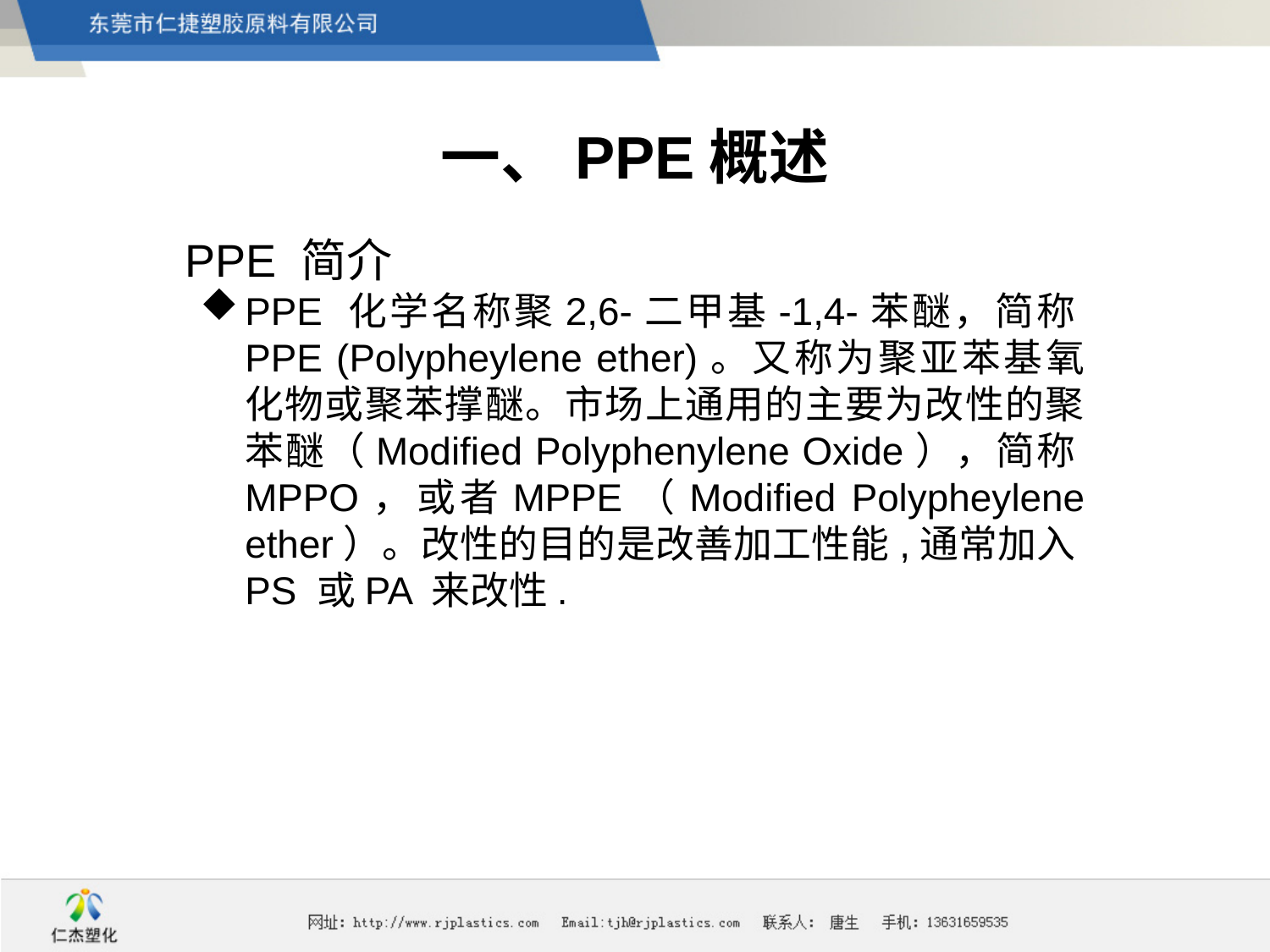

一、PPE概述
PPE 简介
PPE 化学名称聚2,6-二甲基-1,4-苯醚，简称PPE (Polypheylene ether)。又称为聚亚苯基氧化物或聚苯撑醚。市场上通用的主要为改性的聚苯醚（Modified Polyphenylene Oxide），简称MPPO，或者MPPE（Modified Polypheylene ether）。改性的目的是改善加工性能,通常加入PS 或PA 来改性.